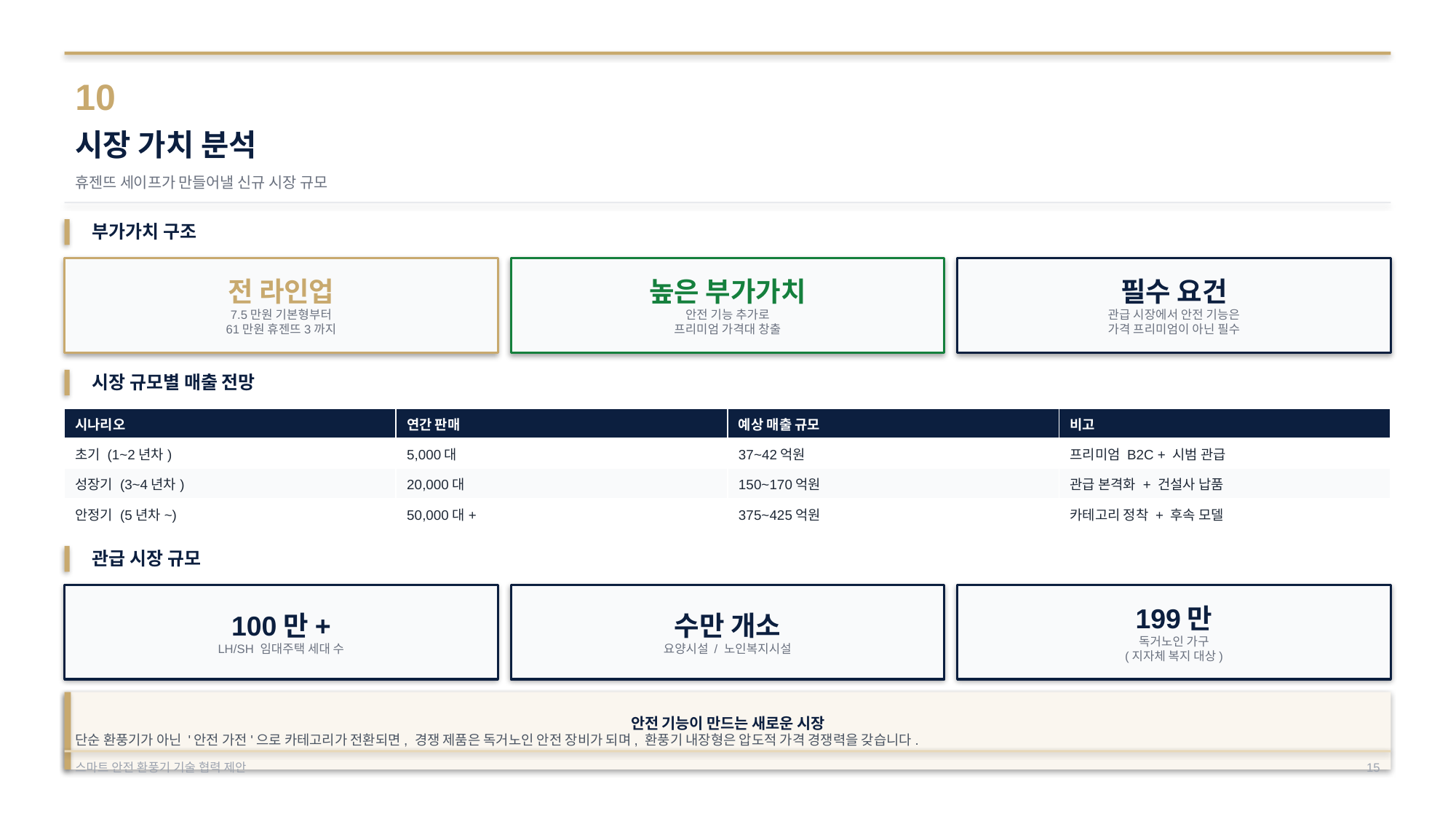

10
시장 가치 분석
휴젠뜨 세이프가 만들어낼 신규 시장 규모

부가가치 구조

전 라인업
7.5만원 기본형부터
61만원 휴젠뜨3까지
높은 부가가치
안전 기능 추가로
프리미엄 가격대 창출
필수 요건
관급 시장에서 안전 기능은
가격 프리미엄이 아닌 필수
시장 규모별 매출 전망

| 시나리오 | 연간 판매 | 예상 매출 규모 | 비고 |
| --- | --- | --- | --- |
| 초기 (1~2년차) | 5,000대 | 37~42억원 | 프리미엄 B2C + 시범 관급 |
| 성장기 (3~4년차) | 20,000대 | 150~170억원 | 관급 본격화 + 건설사 납품 |
| 안정기 (5년차~) | 50,000대+ | 375~425억원 | 카테고리 정착 + 후속 모델 |
관급 시장 규모

100만+
LH/SH 임대주택 세대 수
수만 개소
요양시설 / 노인복지시설
199만
독거노인 가구
(지자체 복지 대상)
안전 기능이 만드는 새로운 시장
단순 환풍기가 아닌 '안전 가전'으로 카테고리가 전환되면, 경쟁 제품은 독거노인 안전 장비가 되며, 환풍기 내장형은 압도적 가격 경쟁력을 갖습니다.

스마트 안전 환풍기 기술 협력 제안
15